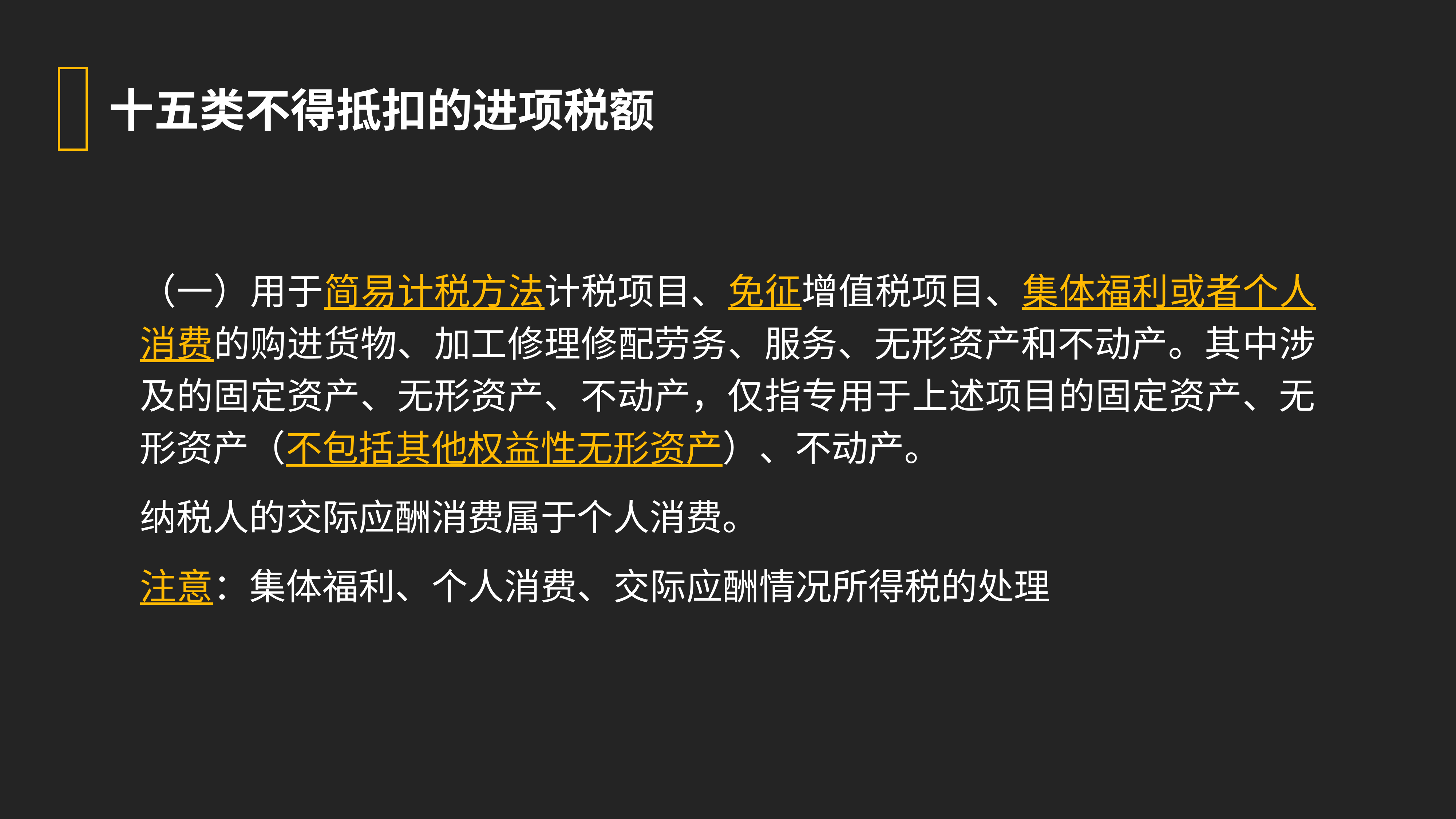

十五类不得抵扣的进项税额
（一）用于简易计税方法计税项目、免征增值税项目、集体福利或者个人消费的购进货物、加工修理修配劳务、服务、无形资产和不动产。其中涉及的固定资产、无形资产、不动产，仅指专用于上述项目的固定资产、无形资产（不包括其他权益性无形资产）、不动产。
纳税人的交际应酬消费属于个人消费。
注意：集体福利、个人消费、交际应酬情况所得税的处理